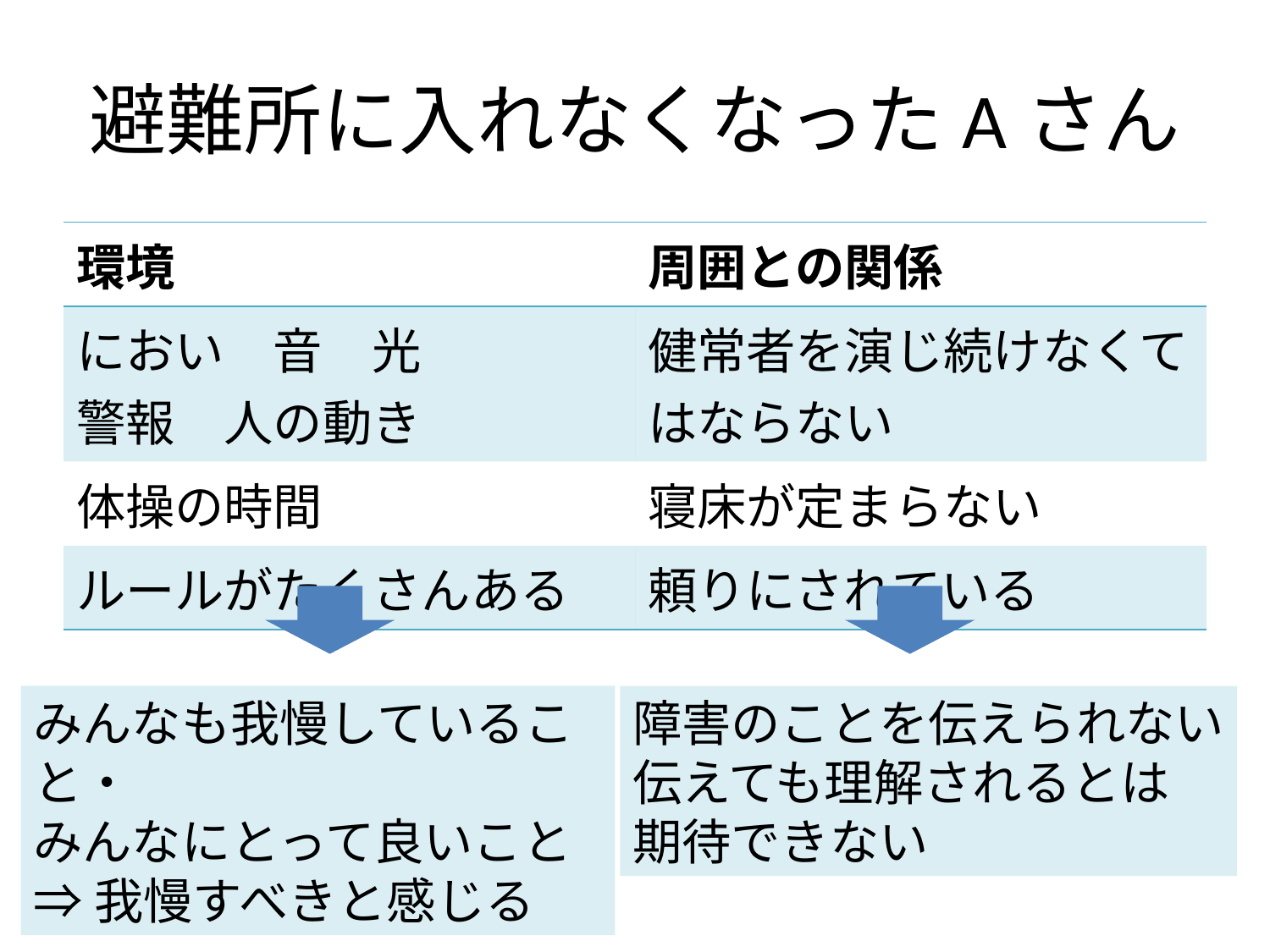

# 避難所に入れなくなったAさん
| 環境 | 周囲との関係 |
| --- | --- |
| におい　音　光 警報　人の動き | 健常者を演じ続けなくてはならない |
| 体操の時間 | 寝床が定まらない |
| ルールがたくさんある | 頼りにされている |

みんなも我慢していること・
みんなにとって良いこと
⇒我慢すべきと感じる
障害のことを伝えられない
伝えても理解されるとは
期待できない